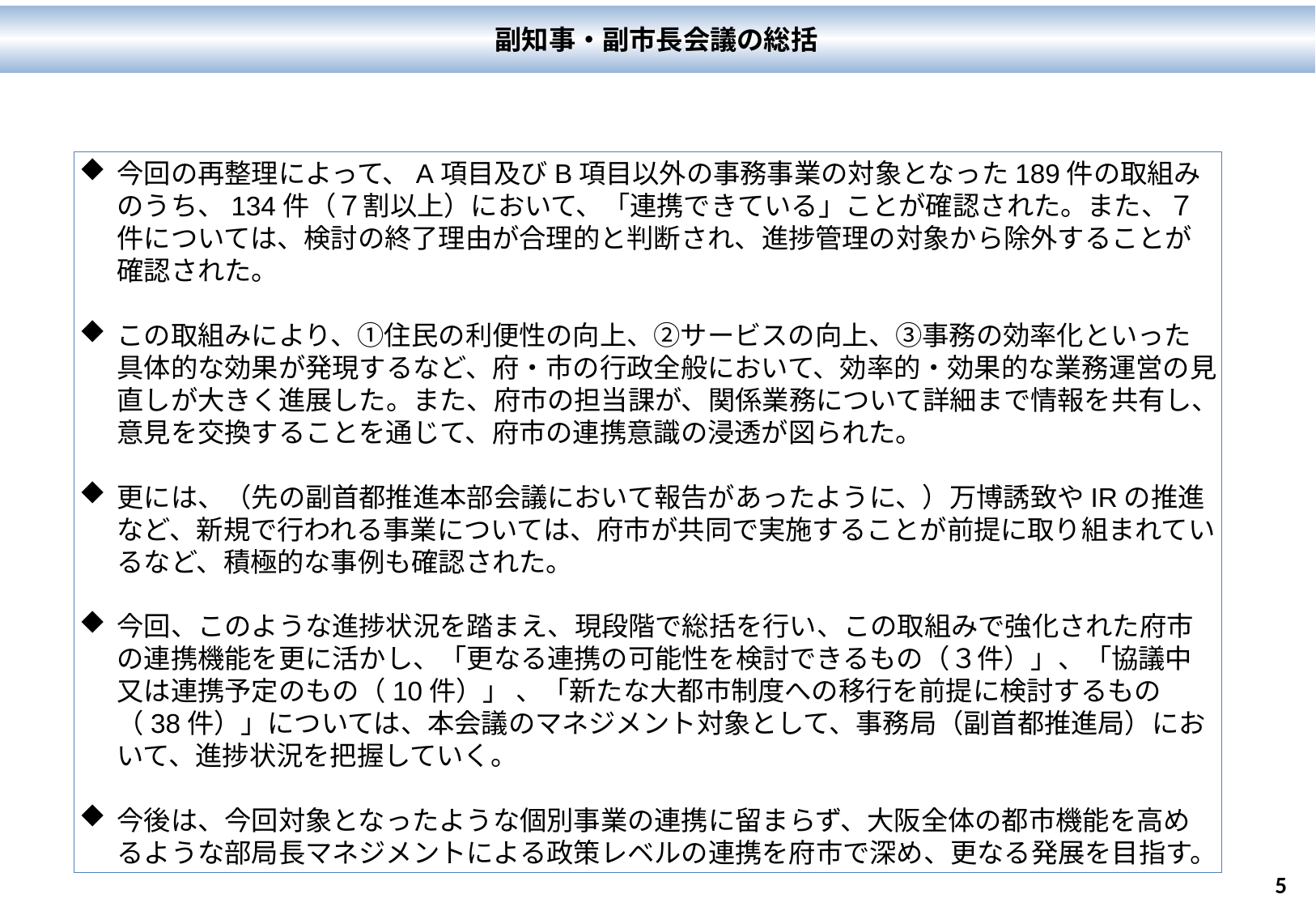

副知事・副市長会議の総括
今回の再整理によって、A項目及びB項目以外の事務事業の対象となった189件の取組みのうち、134件（７割以上）において、「連携できている」ことが確認された。また、７件については、検討の終了理由が合理的と判断され、進捗管理の対象から除外することが確認された。

この取組みにより、①住民の利便性の向上、②サービスの向上、③事務の効率化といった具体的な効果が発現するなど、府・市の行政全般において、効率的・効果的な業務運営の見直しが大きく進展した。また、府市の担当課が、関係業務について詳細まで情報を共有し、意見を交換することを通じて、府市の連携意識の浸透が図られた。

更には、（先の副首都推進本部会議において報告があったように、）万博誘致やIRの推進など、新規で行われる事業については、府市が共同で実施することが前提に取り組まれているなど、積極的な事例も確認された。

今回、このような進捗状況を踏まえ、現段階で総括を行い、この取組みで強化された府市の連携機能を更に活かし、「更なる連携の可能性を検討できるもの（３件）」、「協議中又は連携予定のもの（10件）」 、「新たな大都市制度への移行を前提に検討するもの（38件）」については、本会議のマネジメント対象として、事務局（副首都推進局）において、進捗状況を把握していく。

今後は、今回対象となったような個別事業の連携に留まらず、大阪全体の都市機能を高めるような部局長マネジメントによる政策レベルの連携を府市で深め、更なる発展を目指す。
5